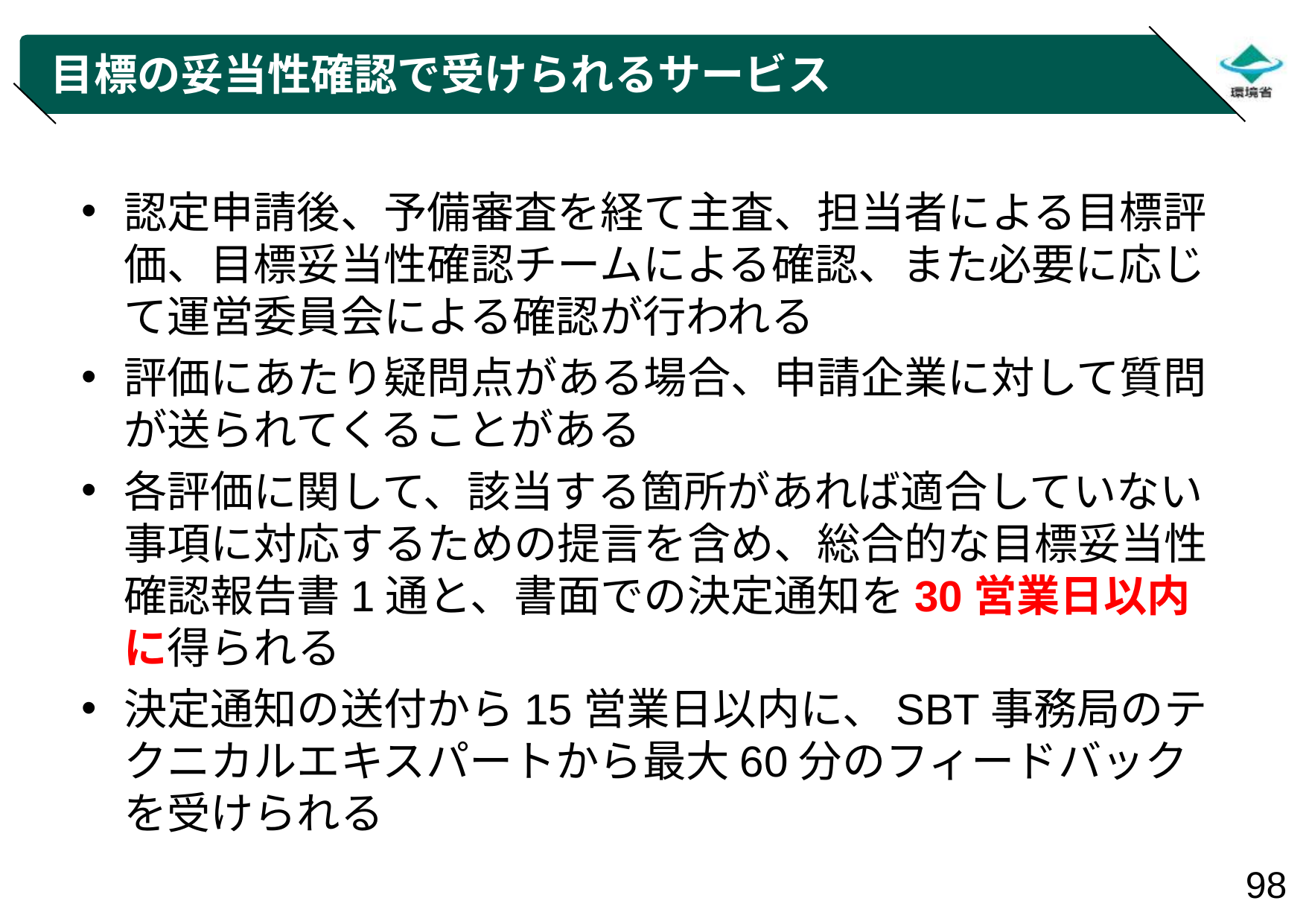

# 目標の妥当性確認で受けられるサービス
認定申請後、予備審査を経て主査、担当者による目標評価、目標妥当性確認チームによる確認、また必要に応じて運営委員会による確認が行われる
評価にあたり疑問点がある場合、申請企業に対して質問が送られてくることがある
各評価に関して、該当する箇所があれば適合していない事項に対応するための提言を含め、総合的な目標妥当性確認報告書1通と、書面での決定通知を30営業日以内に得られる
決定通知の送付から15営業日以内に、SBT事務局のテクニカルエキスパートから最大60分のフィードバックを受けられる